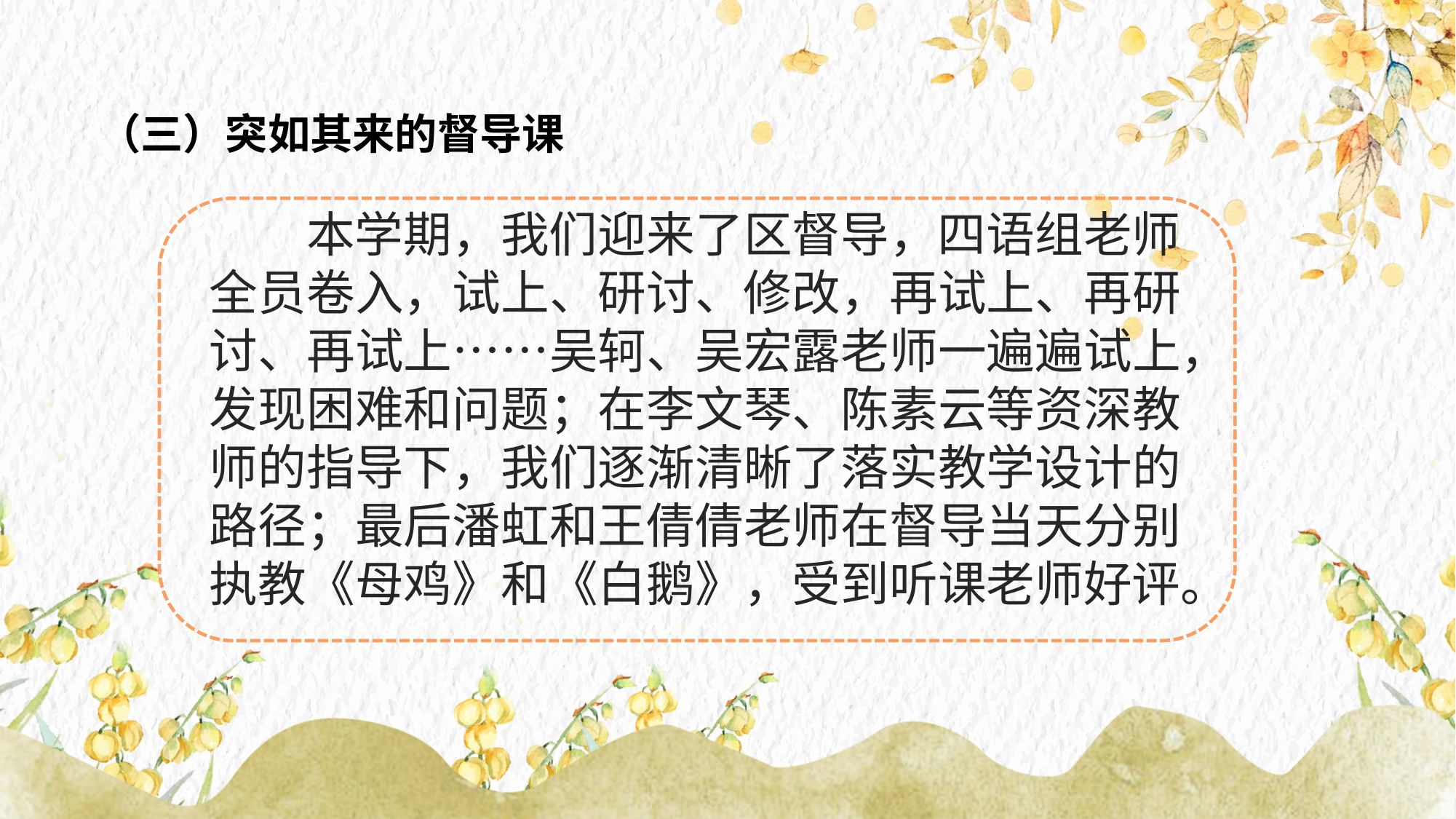

（三）突如其来的督导课

本学期，我们迎来了区督导，四语组老师全员卷入，试上、研讨、修改，再试上、再研讨、再试上……吴轲、吴宏露老师一遍遍试上，发现困难和问题；在李文琴、陈素云等资深教师的指导下，我们逐渐清晰了落实教学设计的路径；最后潘虹和王倩倩老师在督导当天分别执教《母鸡》和《白鹅》，受到听课老师好评。